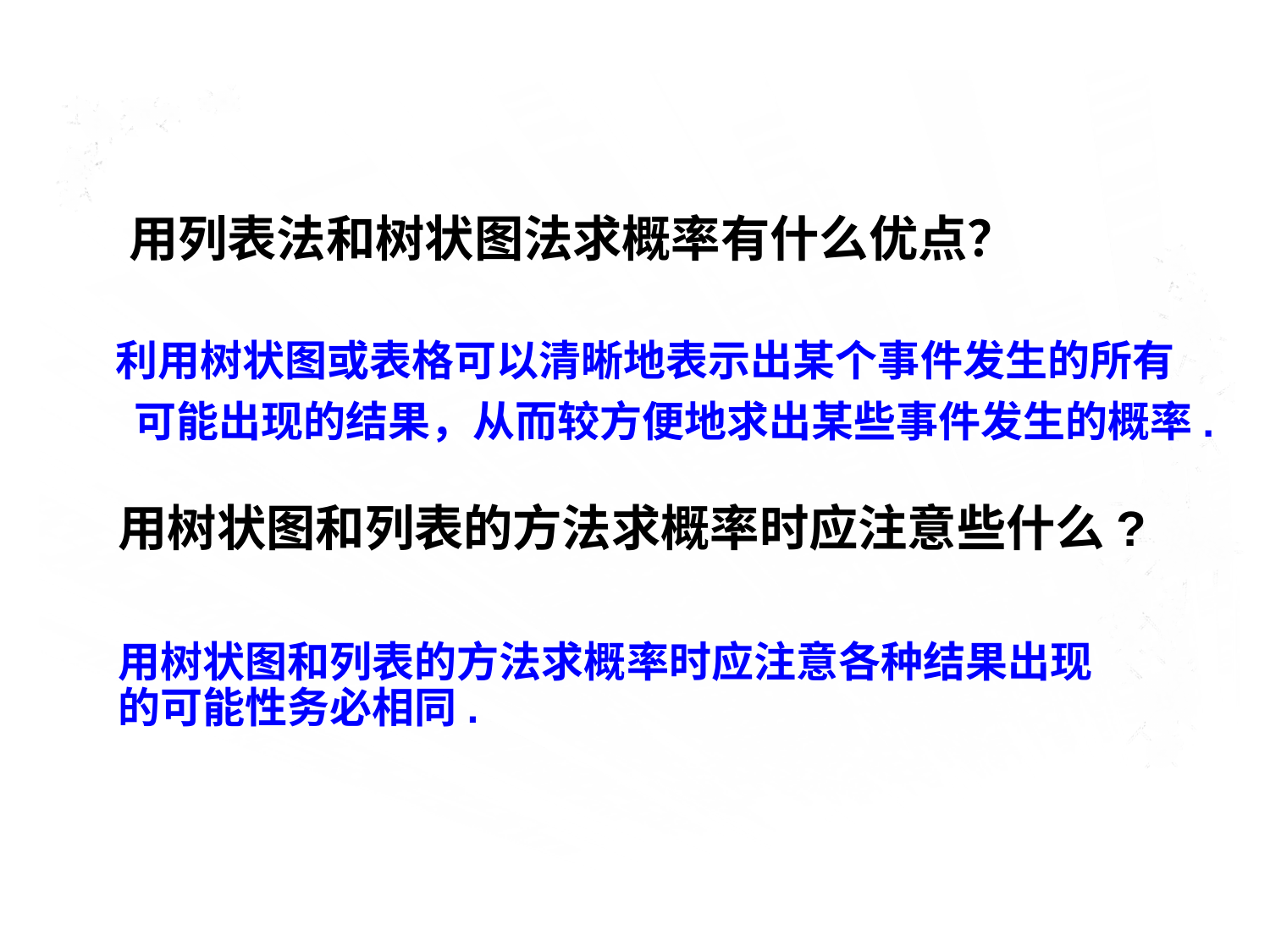

用列表法和树状图法求概率有什么优点？
  利用树状图或表格可以清晰地表示出某个事件发生的所有可能出现的结果，从而较方便地求出某些事件发生的概率.
用树状图和列表的方法求概率时应注意些什么?
用树状图和列表的方法求概率时应注意各种结果出现的可能性务必相同.